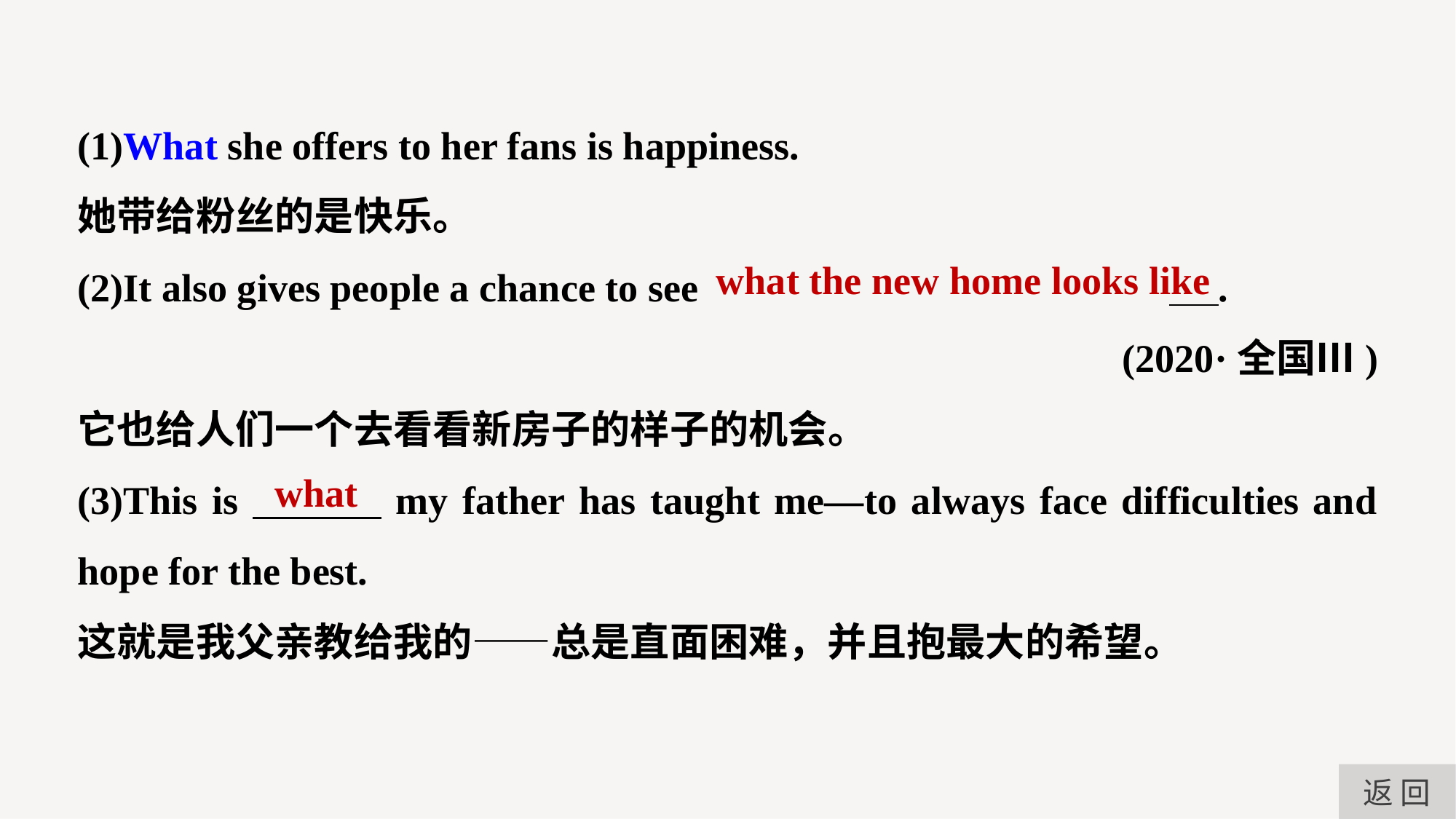

(1)What she offers to her fans is happiness.
她带给粉丝的是快乐。
(2)It also gives people a chance to see 					     .
(2020·全国Ⅲ)
它也给人们一个去看看新房子的样子的机会。
(3)This is           my father has taught me—to always face difficulties and hope for the best.
这就是我父亲教给我的——总是直面困难，并且抱最大的希望。
what the new home looks like
what
返 回